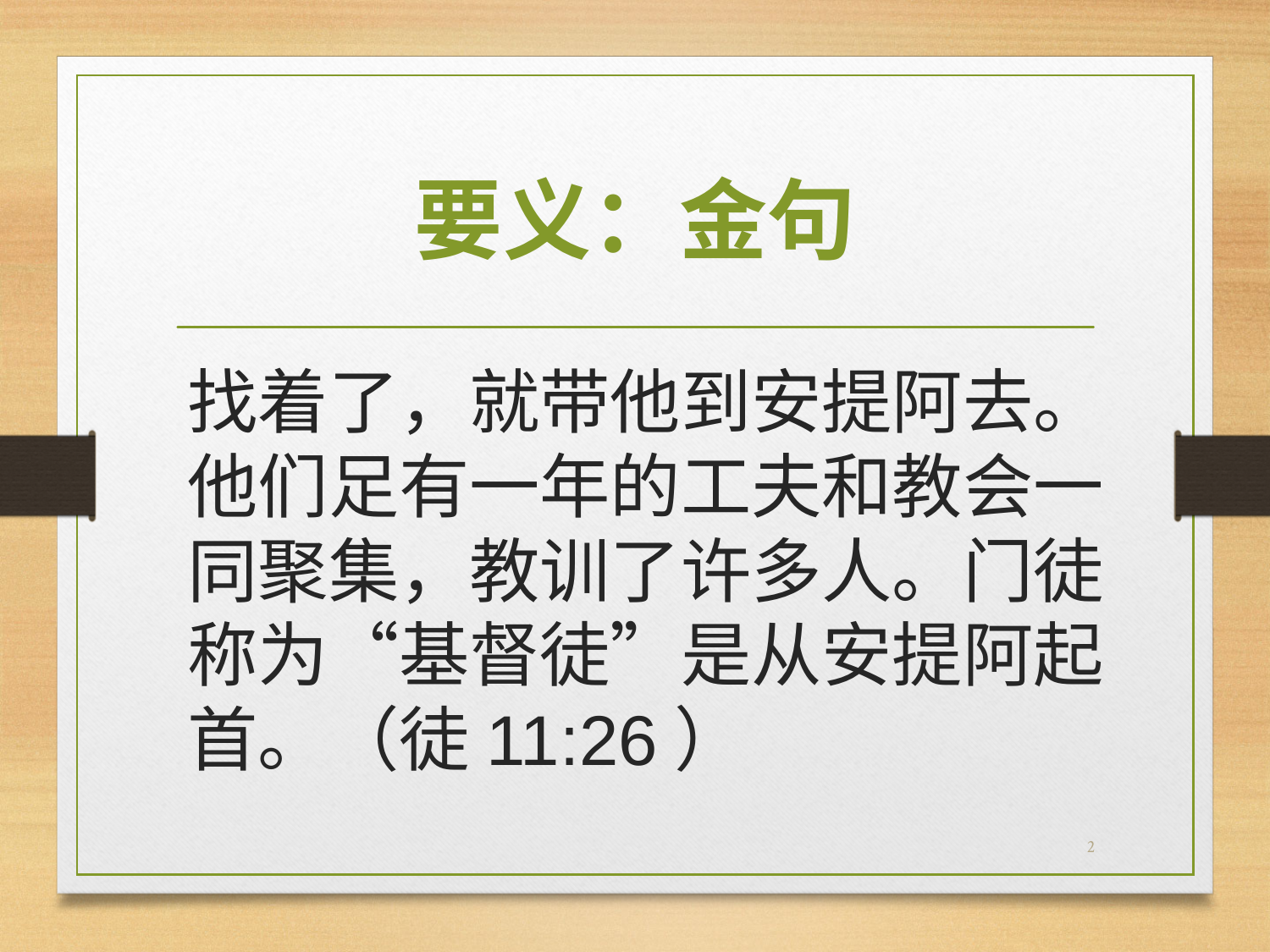

# 要义：金句
找着了，就带他到安提阿去。他们足有一年的工夫和教会一同聚集，教训了许多人。门徒称为“基督徒”是从安提阿起首。（徒11:26）
2